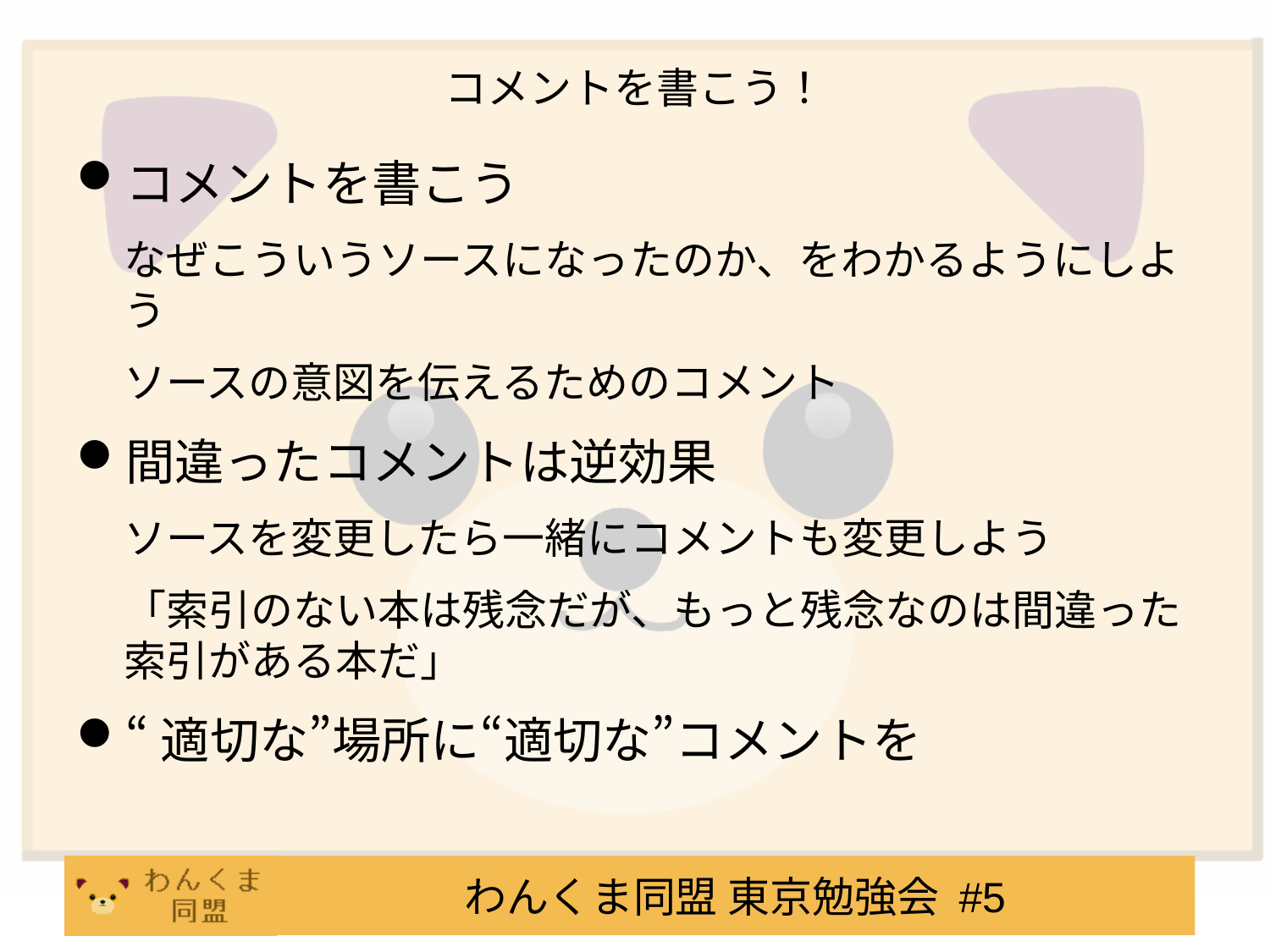

# コメントを書こう！
コメントを書こう
	なぜこういうソースになったのか、をわかるようにしよう
	ソースの意図を伝えるためのコメント
間違ったコメントは逆効果
	ソースを変更したら一緒にコメントも変更しよう
	「索引のない本は残念だが、もっと残念なのは間違った索引がある本だ」
“適切な”場所に“適切な”コメントを